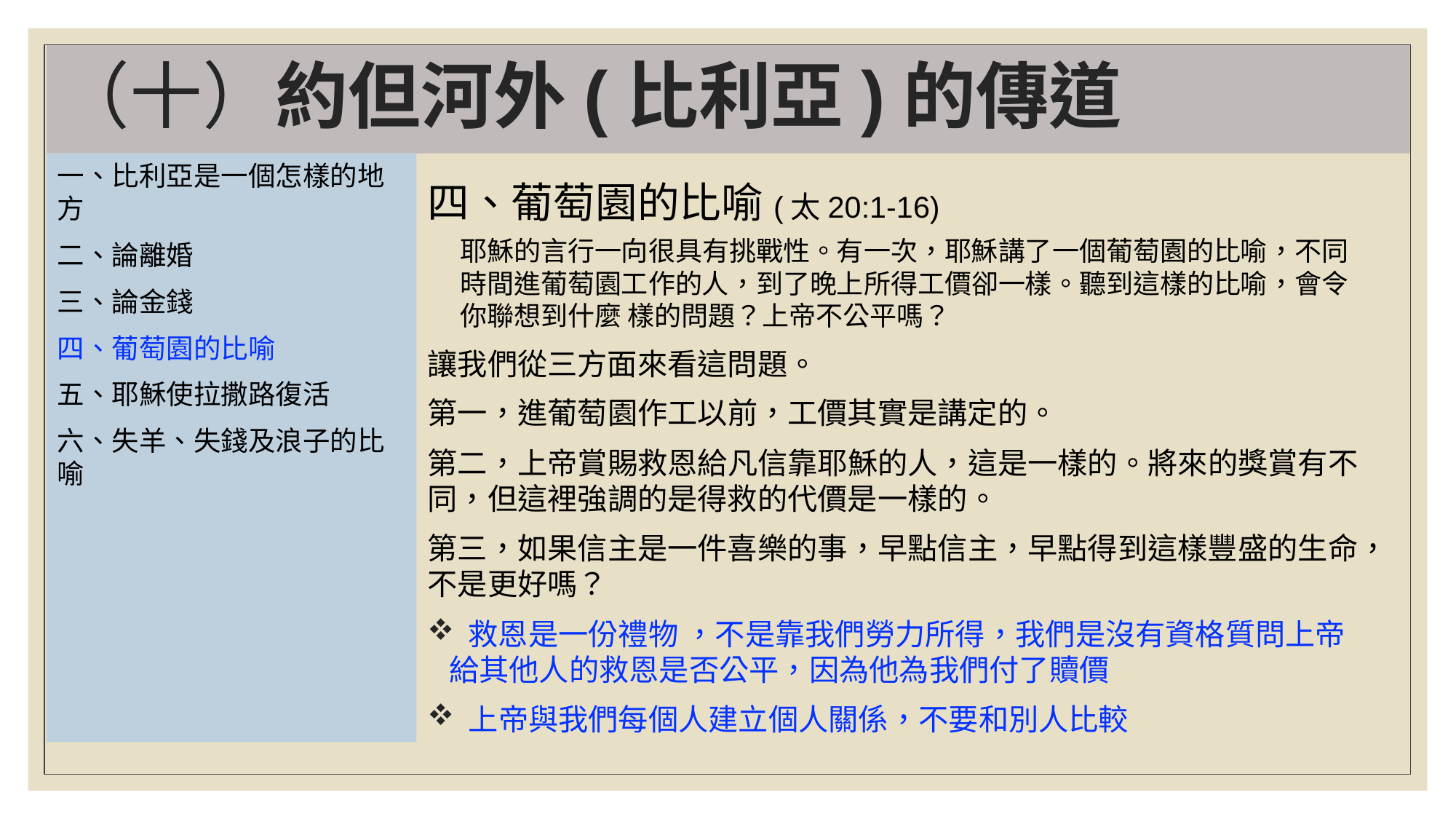

# （十）約但河外(比利亞)的傳道
一、比利亞是一個怎樣的地方
二、論離婚
三、論金錢
四、葡萄園的比喻
五、耶穌使拉撒路復活
六、失羊、失錢及浪子的比喻

四、葡萄園的比喻(太20:1-16)
耶穌的言行一向很具有挑戰性。有一次，耶穌講了一個葡萄園的比喻，不同時間進葡萄園工作的人，到了晚上所得工價卻一樣。聽到這樣的比喻，會令你聯想到什麼 樣的問題？上帝不公平嗎？
讓我們從三方面來看這問題。
第一，進葡萄園作工以前，工價其實是講定的。
第二，上帝賞賜救恩給凡信靠耶穌的人，這是一樣的。將來的獎賞有不同，但這裡強調的是得救的代價是一樣的。
第三，如果信主是一件喜樂的事，早點信主，早點得到這樣豐盛的生命，不是更好嗎？
 救恩是一份禮物 ，不是靠我們勞力所得，我們是沒有資格質問上帝給其他人的救恩是否公平，因為他為我們付了贖價
 上帝與我們每個人建立個人關係，不要和別人比較